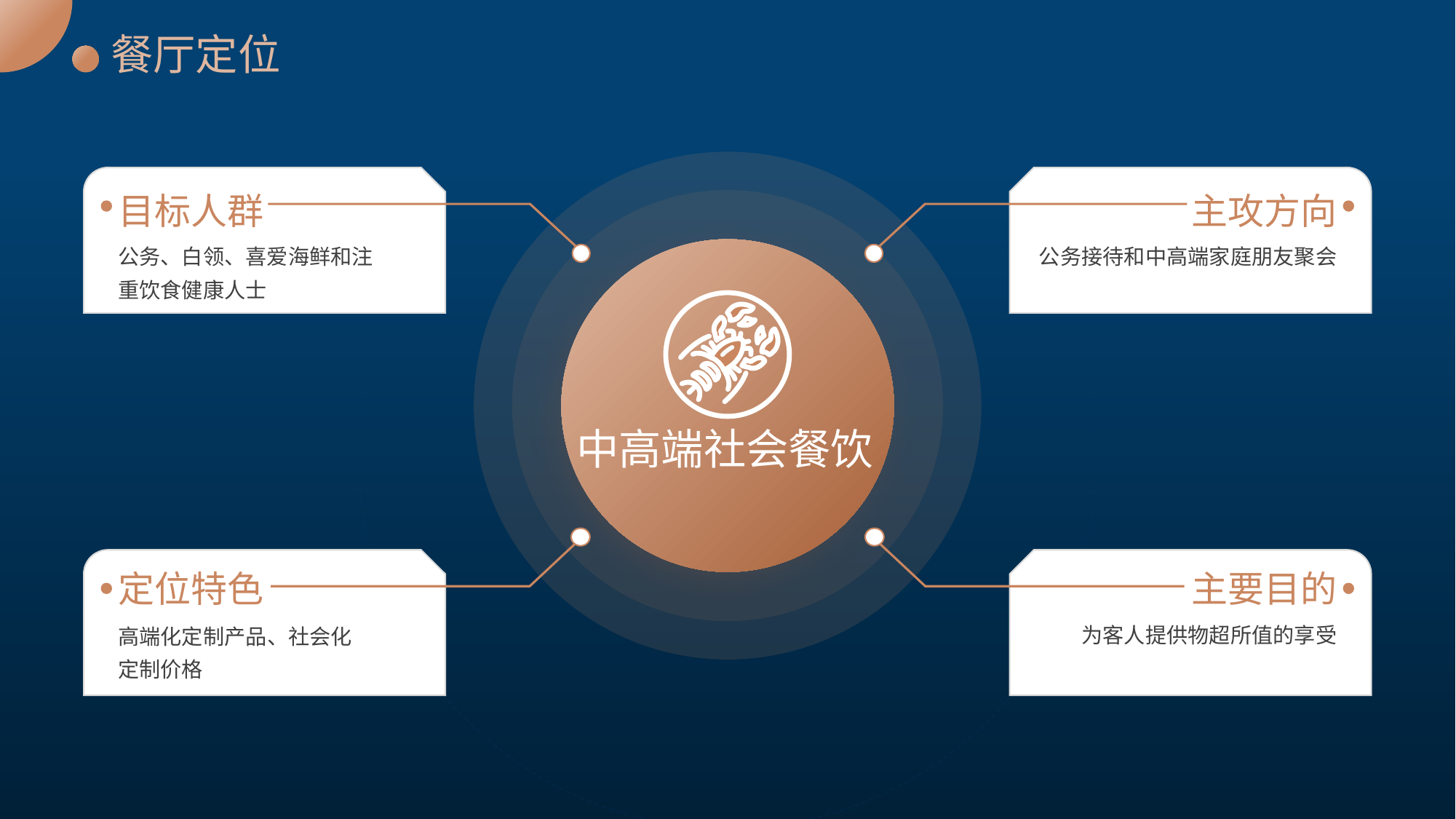

# 餐厅定位

90

目标人群
主攻方向

公务、白领、喜爱海鲜和注重饮食健康人士
公务接待和中高端家庭朋友聚会

中高端社会餐饮

定位特色
主要目的

为客人提供物超所值的享受
高端化定制产品、社会化定制价格